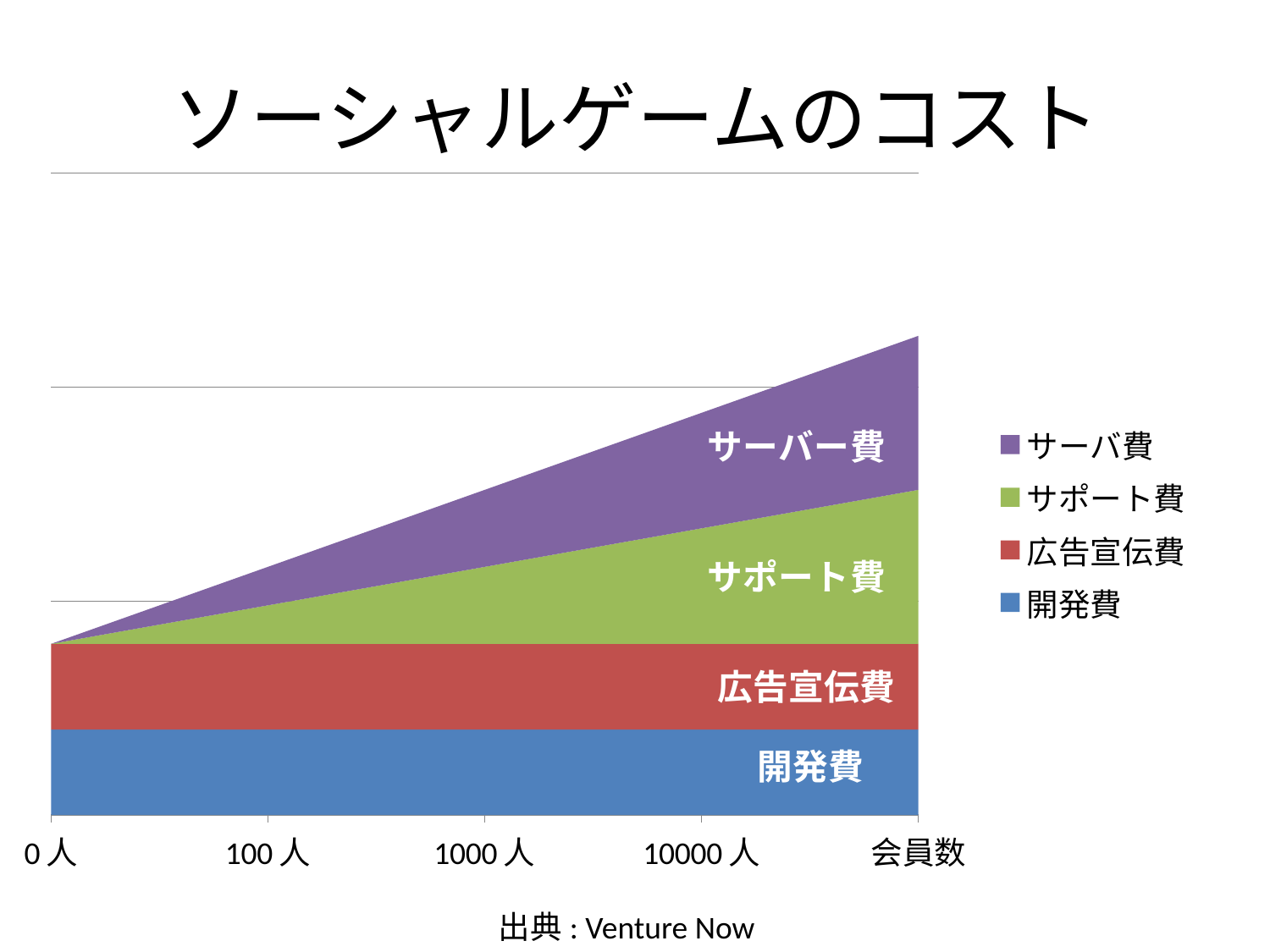

# ソーシャルゲームのコスト

### Chart

| Category | 開発費 | 広告宣伝費 | サポート費 | サーバ費 |
|---|---|---|---|---|
| 0人 | 20.0 | 20.0 | 0.0 | 0.0 |
| 100人 | 20.0 | 20.0 | 9.0 | 9.0 |
| 1000人 | 20.0 | 20.0 | 18.0 | 18.0 |
| 10000人 | 20.0 | 20.0 | 27.0 | 27.0 |
| 会員数 | 20.0 | 20.0 | 36.0 | 36.0 |
出典: Venture Now